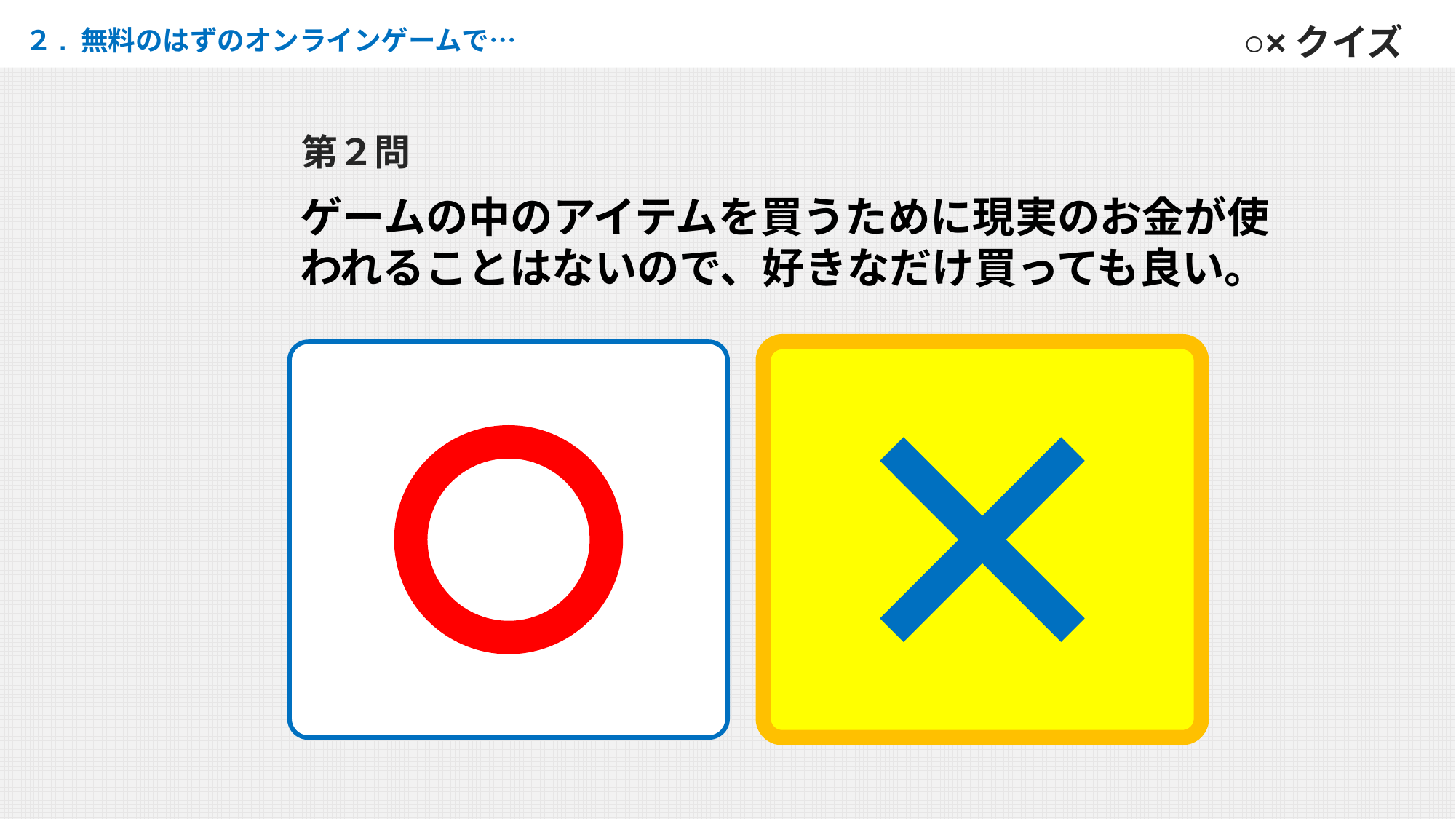

○×クイズ
２. 無料のはずのオンラインゲームで…
第２問
ゲームの中のアイテムを買うために現実のお金が使われることはないので、好きなだけ買っても良い。